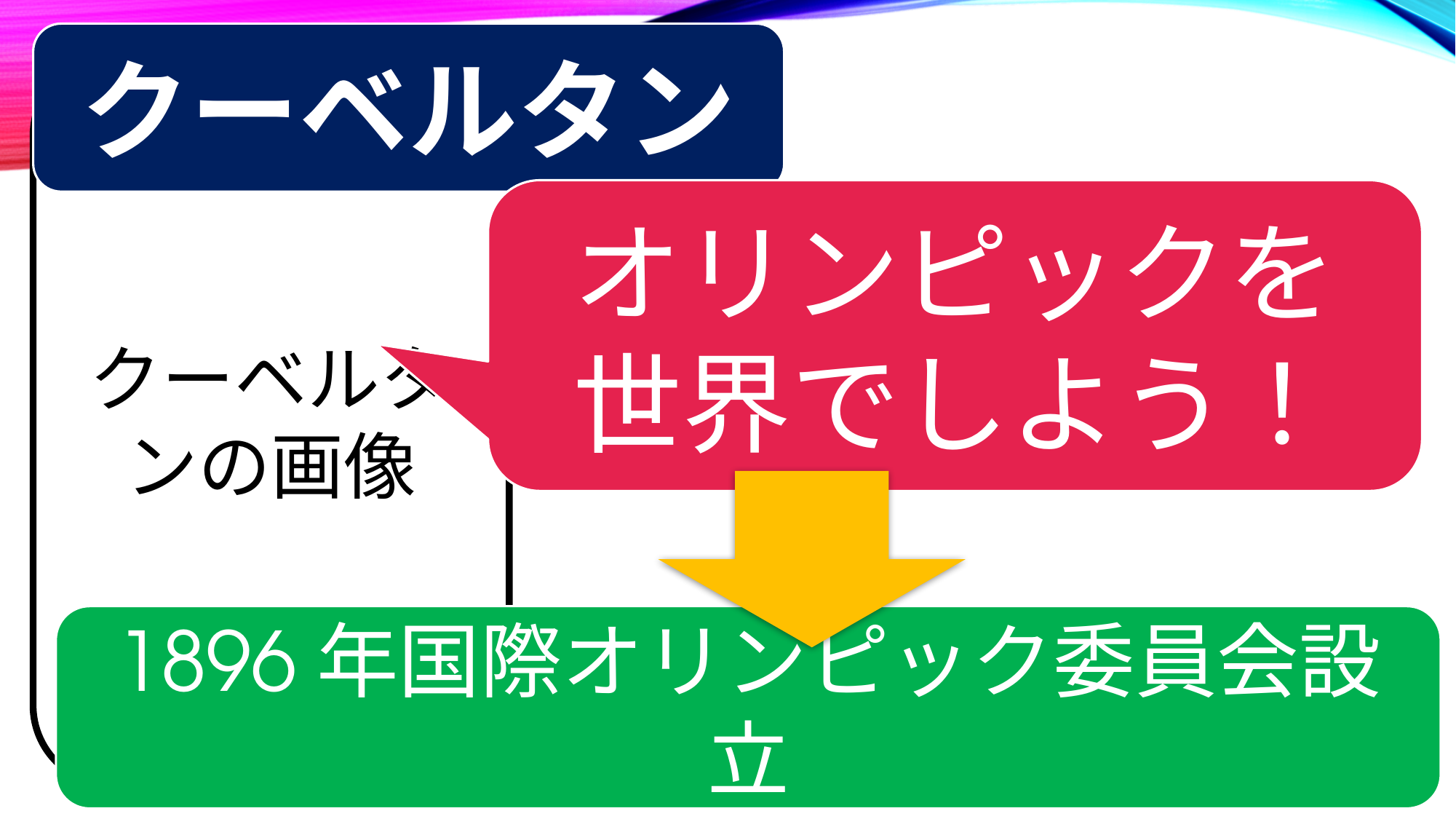

クーベルタン
クーベルタンの画像
#
オリンピックを
世界でしよう！
クーベルタン（フランス）

1896年国際オリンピック委員会設立